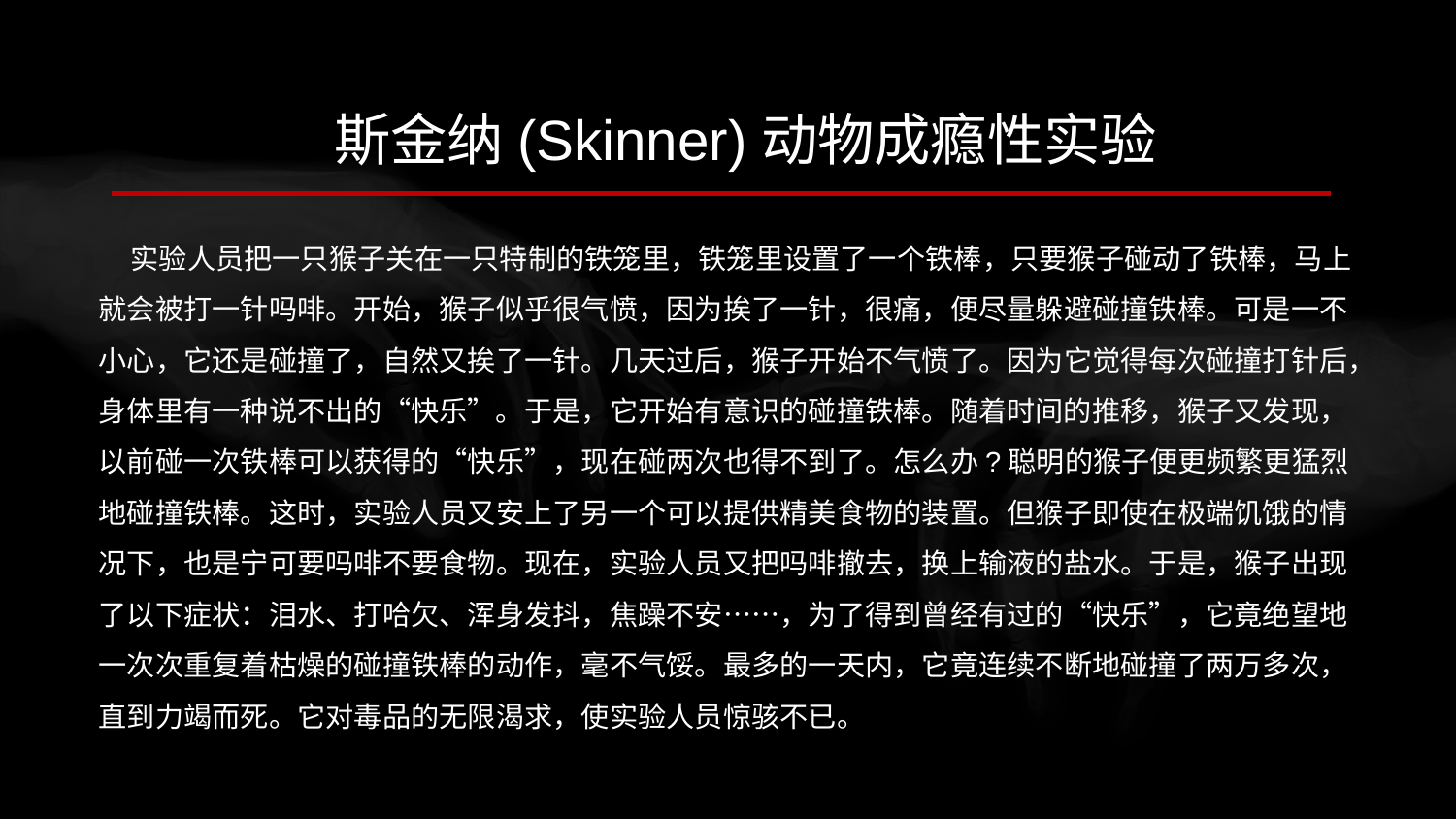

斯金纳(Skinner)动物成瘾性实验
    实验人员把一只猴子关在一只特制的铁笼里，铁笼里设置了一个铁棒，只要猴子碰动了铁棒，马上就会被打一针吗啡。开始，猴子似乎很气愤，因为挨了一针，很痛，便尽量躲避碰撞铁棒。可是一不小心，它还是碰撞了，自然又挨了一针。几天过后，猴子开始不气愤了。因为它觉得每次碰撞打针后，身体里有一种说不出的“快乐”。于是，它开始有意识的碰撞铁棒。随着时间的推移，猴子又发现，以前碰一次铁棒可以获得的“快乐”，现在碰两次也得不到了。怎么办?聪明的猴子便更频繁更猛烈地碰撞铁棒。这时，实验人员又安上了另一个可以提供精美食物的装置。但猴子即使在极端饥饿的情况下，也是宁可要吗啡不要食物。现在，实验人员又把吗啡撤去，换上输液的盐水。于是，猴子出现了以下症状：泪水、打哈欠、浑身发抖，焦躁不安……，为了得到曾经有过的“快乐”，它竟绝望地一次次重复着枯燥的碰撞铁棒的动作，毫不气馁。最多的一天内，它竟连续不断地碰撞了两万多次，直到力竭而死。它对毒品的无限渴求，使实验人员惊骇不已。